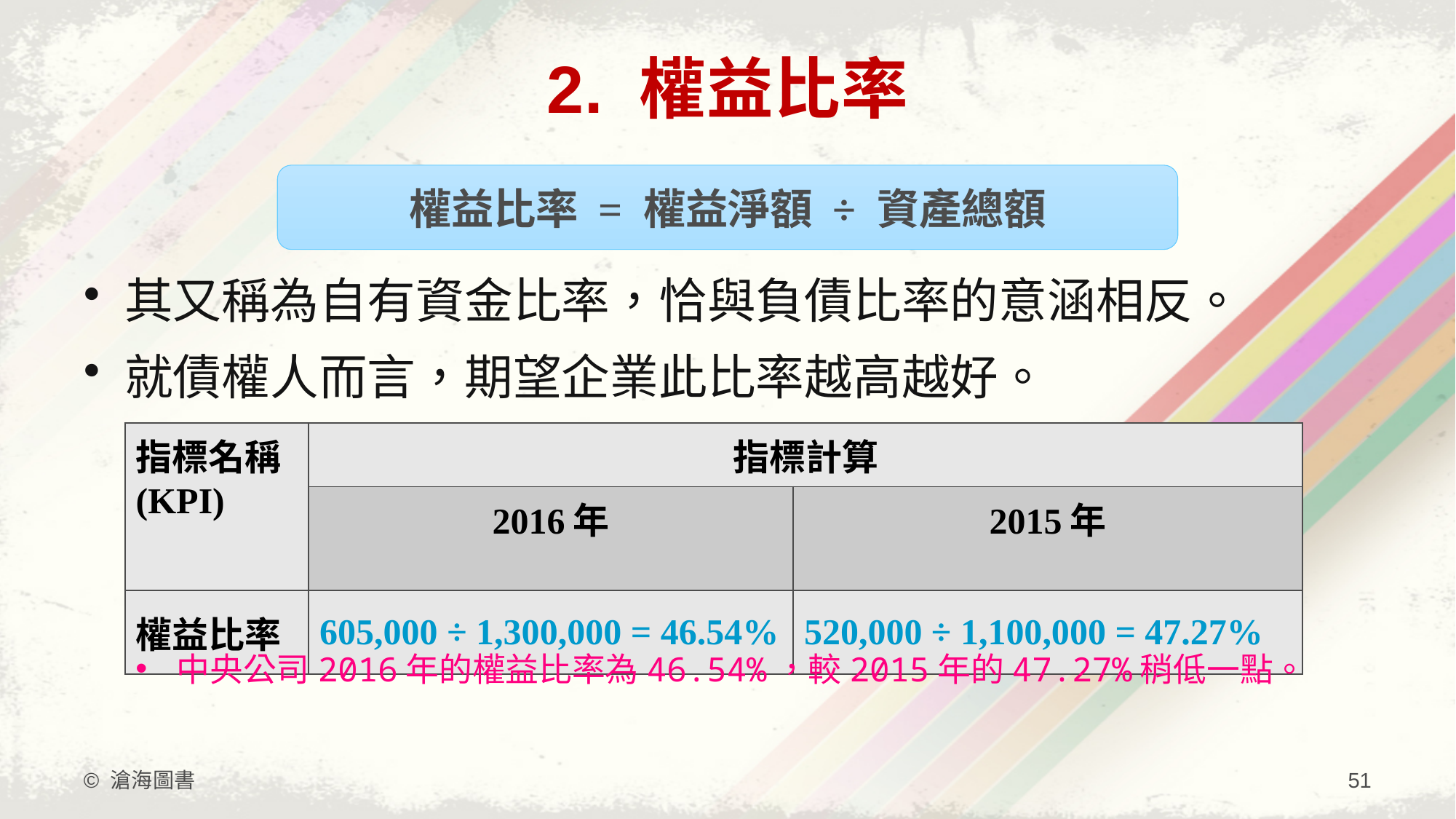

# 2. 權益比率
權益比率 = 權益淨額 ÷ 資產總額
其又稱為自有資金比率，恰與負債比率的意涵相反。
就債權人而言，期望企業此比率越高越好。

| 指標名稱 (KPI) | 指標計算 |  |
| --- | --- | --- |
|  | 2016年 | 2015年 |
| 權益比率 | 605,000 ÷ 1,300,000 = 46.54% | 520,000 ÷ 1,100,000 = 47.27% |
中央公司2016年的權益比率為46.54%，較2015年的47.27%稍低一點。
© 滄海圖書
51